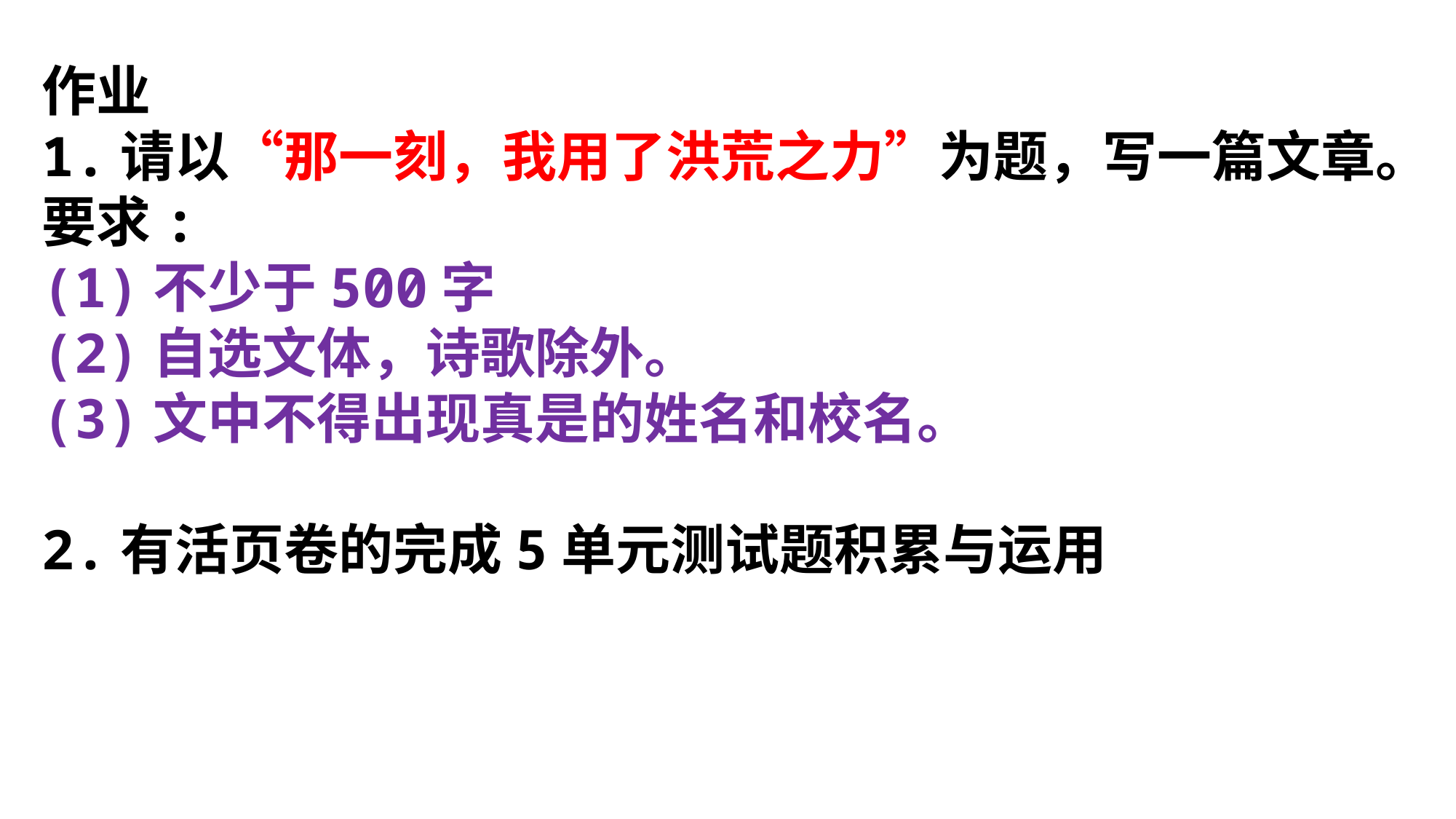

作业
1.请以“那一刻，我用了洪荒之力”为题，写一篇文章。
要求:
(1)不少于500字
(2)自选文体，诗歌除外。
(3)文中不得出现真是的姓名和校名。

2.有活页卷的完成5单元测试题积累与运用